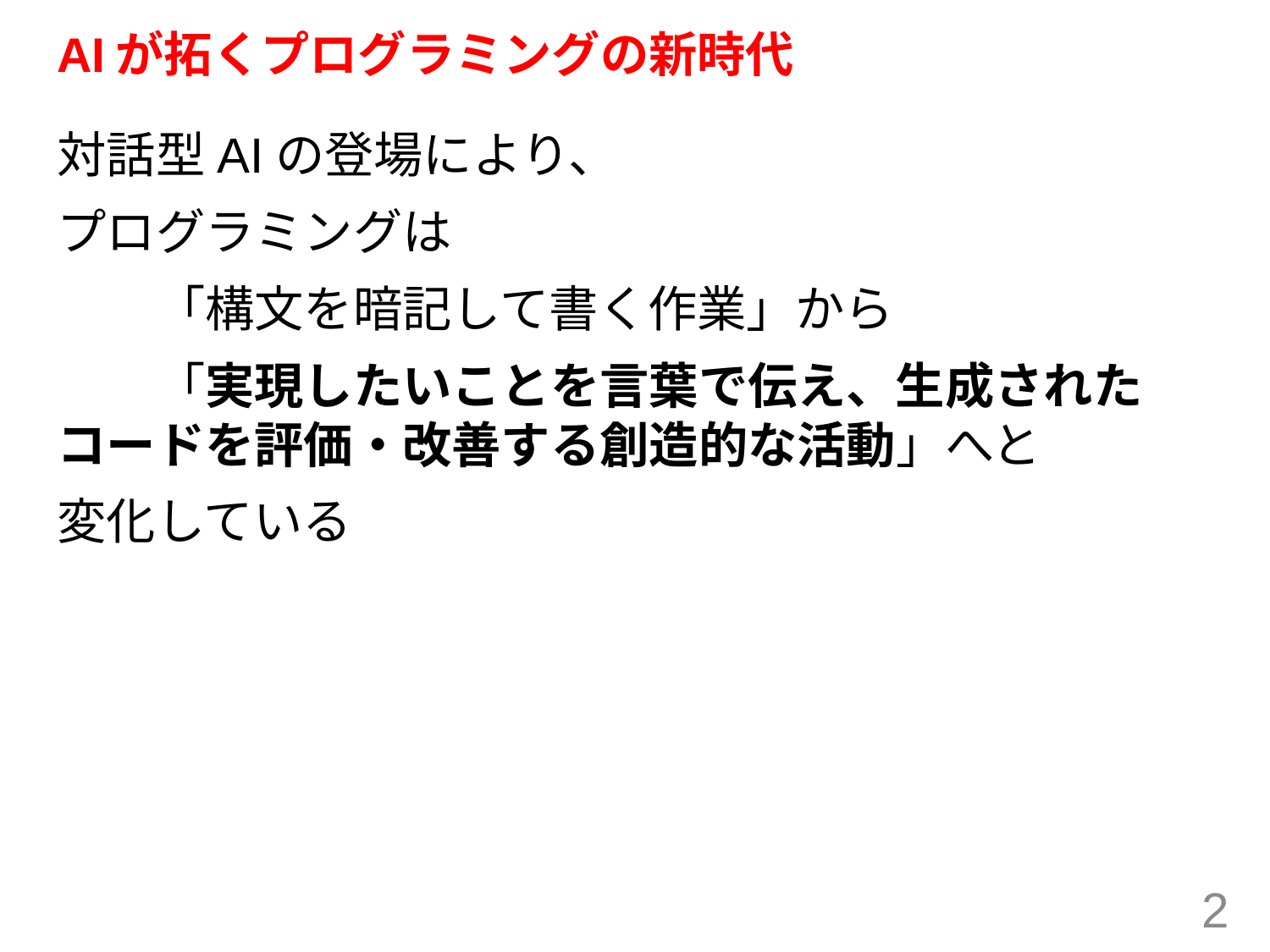

# AIが拓くプログラミングの新時代
対話型AIの登場により、
プログラミングは
　　「構文を暗記して書く作業」から
　　「実現したいことを言葉で伝え、生成されたコードを評価・改善する創造的な活動」へと
変化している
2